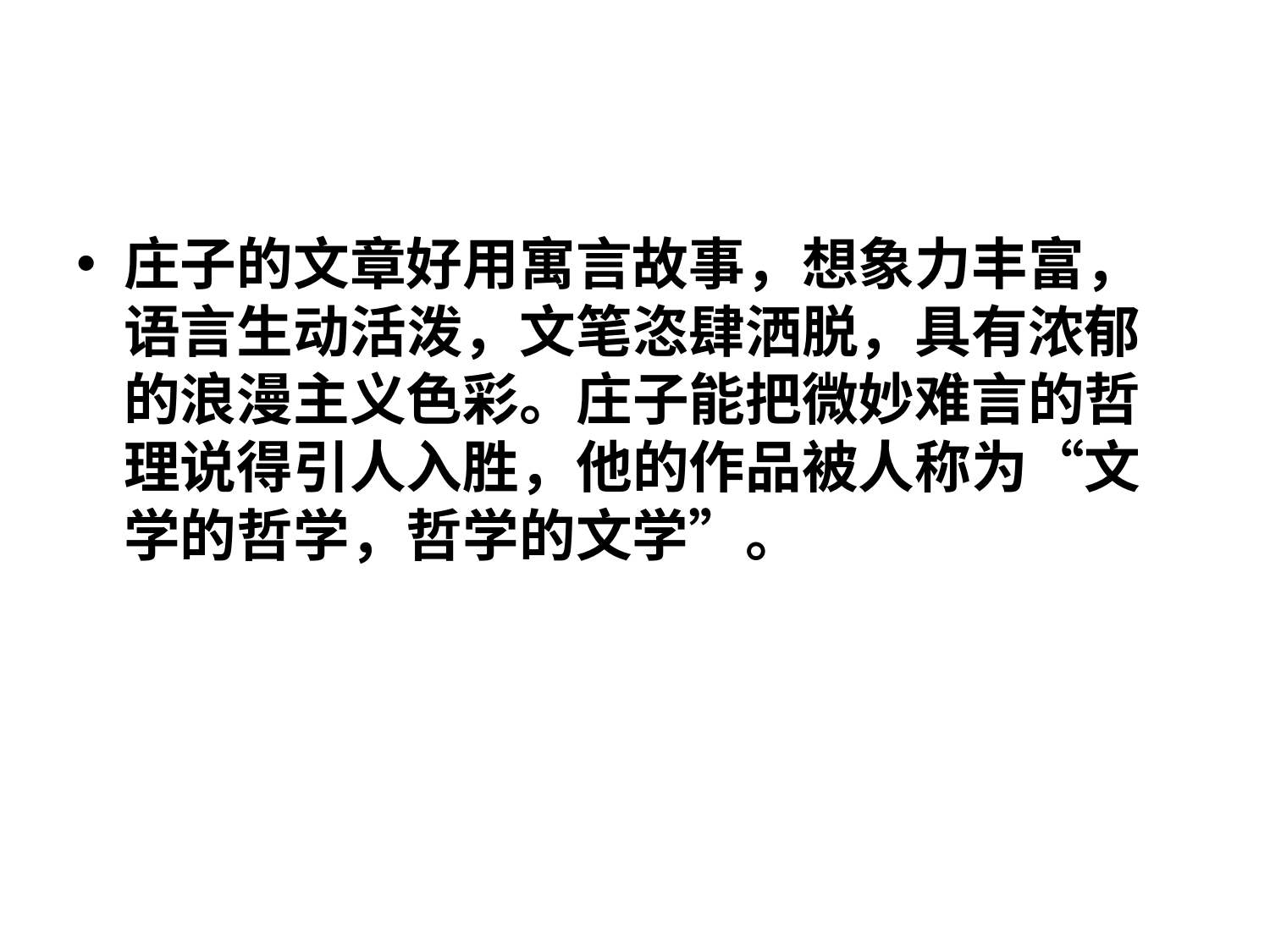

#
庄子的文章好用寓言故事，想象力丰富，语言生动活泼，文笔恣肆洒脱，具有浓郁的浪漫主义色彩。庄子能把微妙难言的哲理说得引人入胜，他的作品被人称为“文学的哲学，哲学的文学”。